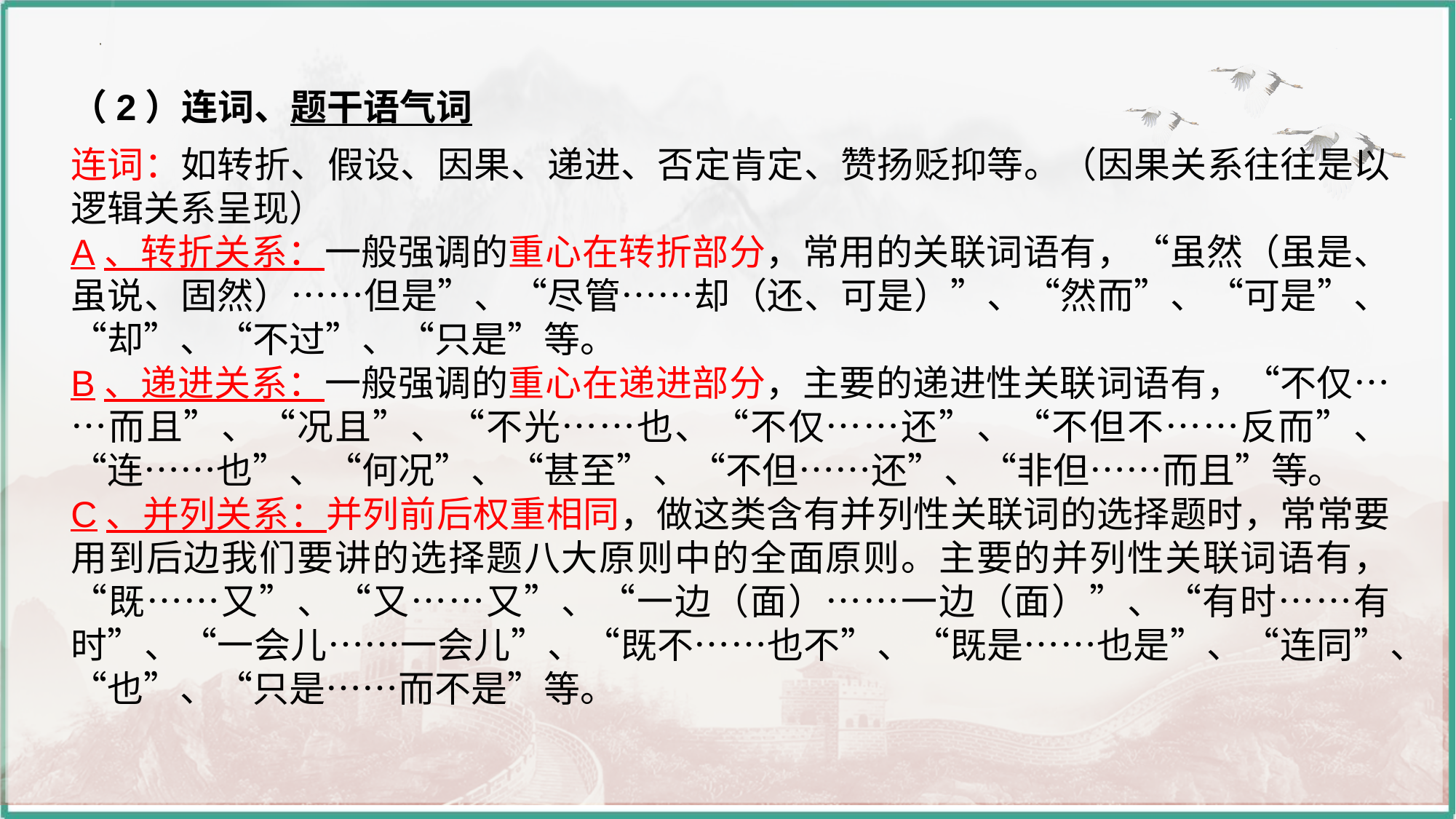

（2）连词、题干语气词
连词：如转折、假设、因果、递进、否定肯定、赞扬贬抑等。（因果关系往往是以逻辑关系呈现）
A、转折关系：一般强调的重心在转折部分，常用的关联词语有，“虽然（虽是、虽说、固然）……但是”、“尽管……却（还、可是）”、“然而”、“可是”、“却”、“不过”、“只是”等。
B、递进关系：一般强调的重心在递进部分，主要的递进性关联词语有，“不仅……而且”、“况且”、“不光……也、“不仅……还”、“不但不……反而”、“连……也”、“何况”、“甚至”、“不但……还”、“非但……而且”等。
C、并列关系：并列前后权重相同，做这类含有并列性关联词的选择题时，常常要用到后边我们要讲的选择题八大原则中的全面原则。主要的并列性关联词语有，“既……又”、“又……又”、“一边（面）……一边（面）”、“有时……有时”、“一会儿……一会儿”、“既不……也不”、“既是……也是”、“连同”、“也”、“只是……而不是”等。